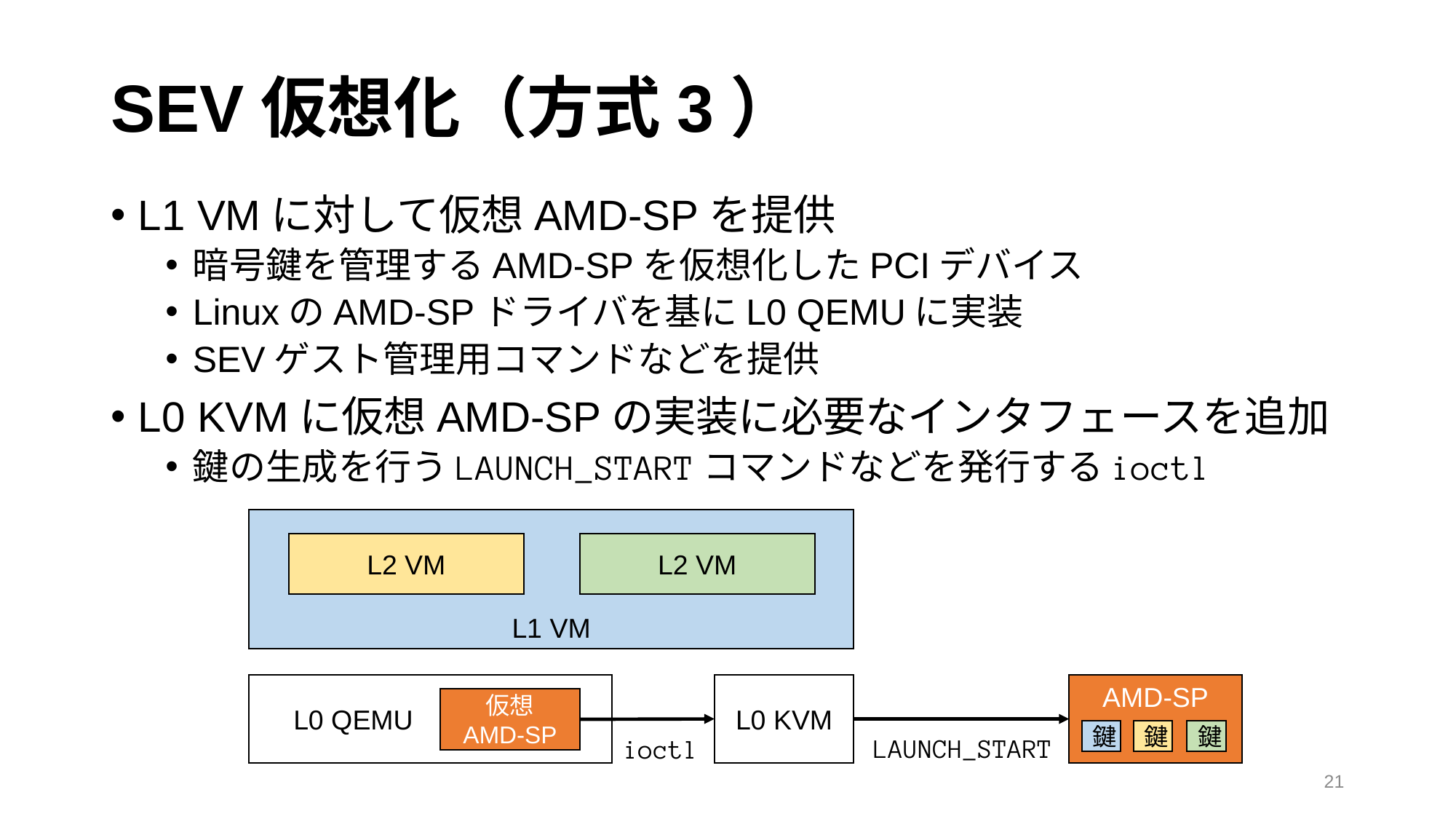

# SEV仮想化（方式3）
L1 VMに対して仮想AMD-SPを提供
暗号鍵を管理するAMD-SPを仮想化したPCIデバイス
LinuxのAMD-SPドライバを基にL0 QEMUに実装
SEVゲスト管理用コマンドなどを提供
L0 KVMに仮想AMD-SPの実装に必要なインタフェースを追加
鍵の生成を行うLAUNCH_STARTコマンドなどを発行するioctl
L1 VM
L2 VM
L2 VM
　L0 QEMU
L0 KVM
AMD-SP
仮想
AMD-SP
鍵
鍵
鍵
LAUNCH_START
ioctl
21